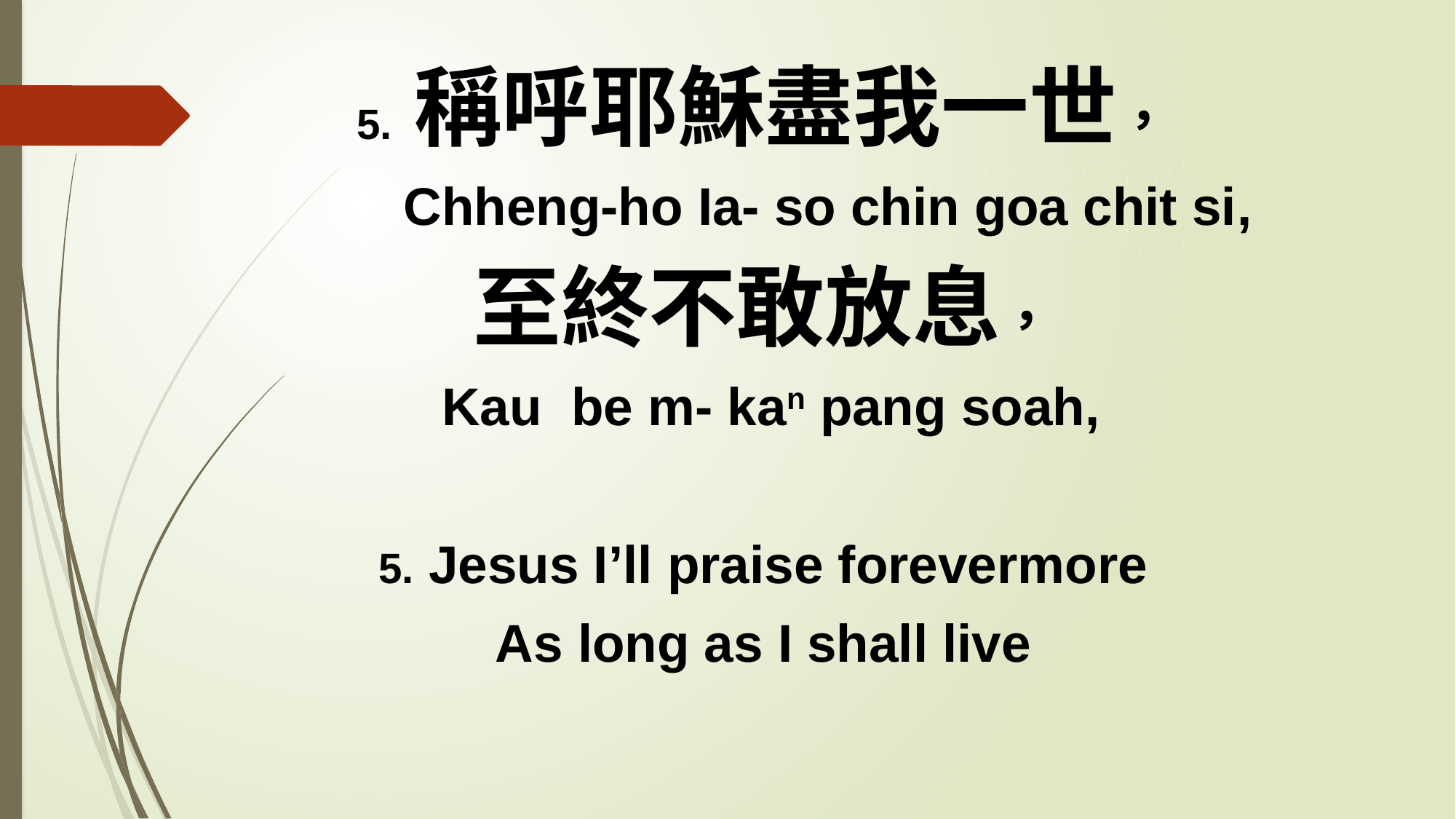

5. 稱呼耶穌盡我一世，
             Chheng-ho Ia- so chin goa chit si,
至終不敢放息，
 Kau  be m- kan pang soah,

5. Jesus I’ll praise forevermore
As long as I shall live